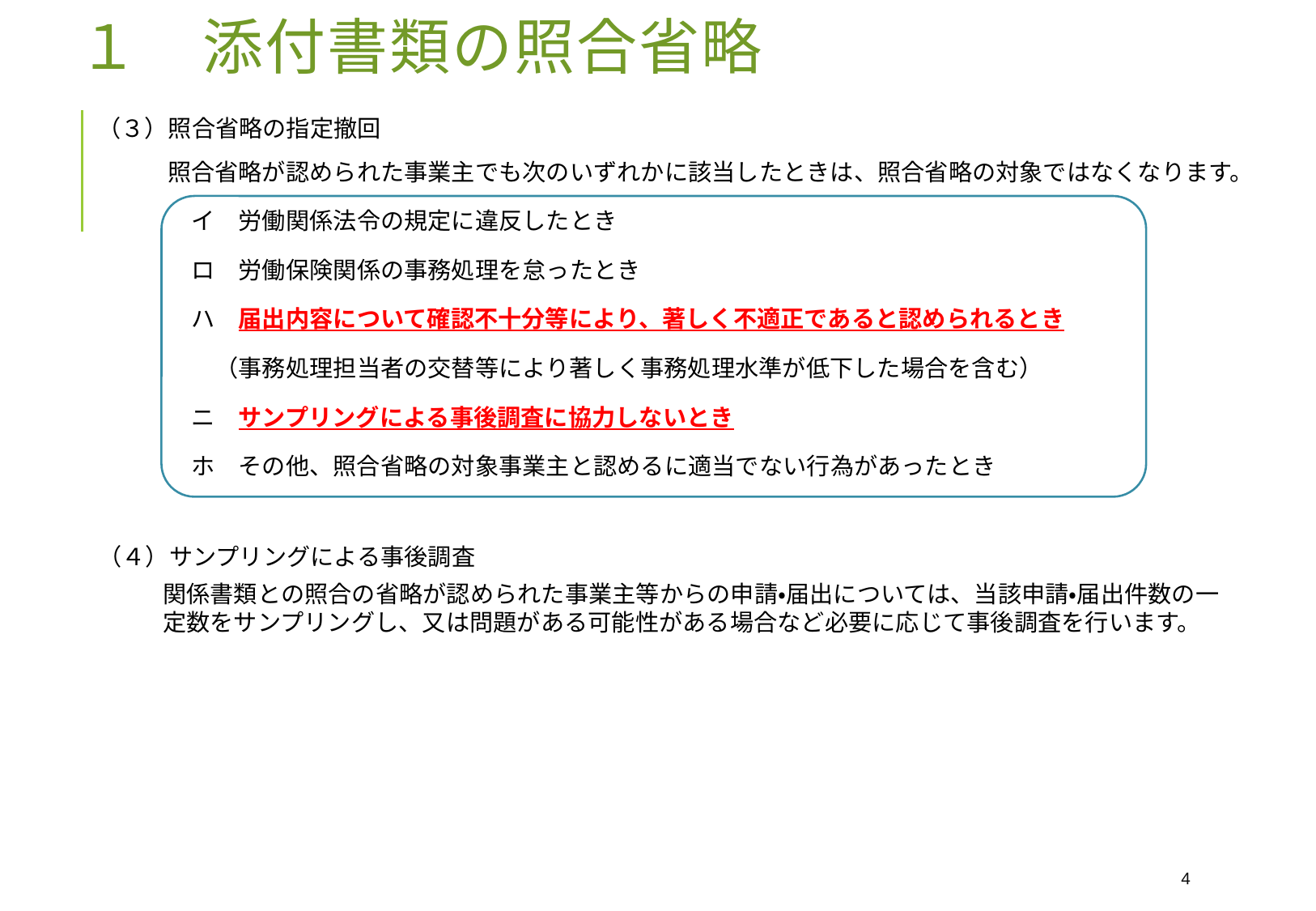

１　添付書類の照合省略
（３）照合省略の指定撤回
照合省略が認められた事業主でも次のいずれかに該当したときは、照合省略の対象ではなくなります。
　イ　労働関係法令の規定に違反したとき
　ロ　労働保険関係の事務処理を怠ったとき
　ハ　届出内容について確認不十分等により、著しく不適正であると認められるとき
　　（事務処理担当者の交替等により著しく事務処理水準が低下した場合を含む）
　ニ　サンプリングによる事後調査に協力しないとき
　ホ　その他、照合省略の対象事業主と認めるに適当でない行為があったとき

（４）サンプリングによる事後調査
関係書類との照合の省略が認められた事業主等からの申請・届出については、当該申請・届出件数の一定数をサンプリングし、又は問題がある可能性がある場合など必要に応じて事後調査を行います。
4